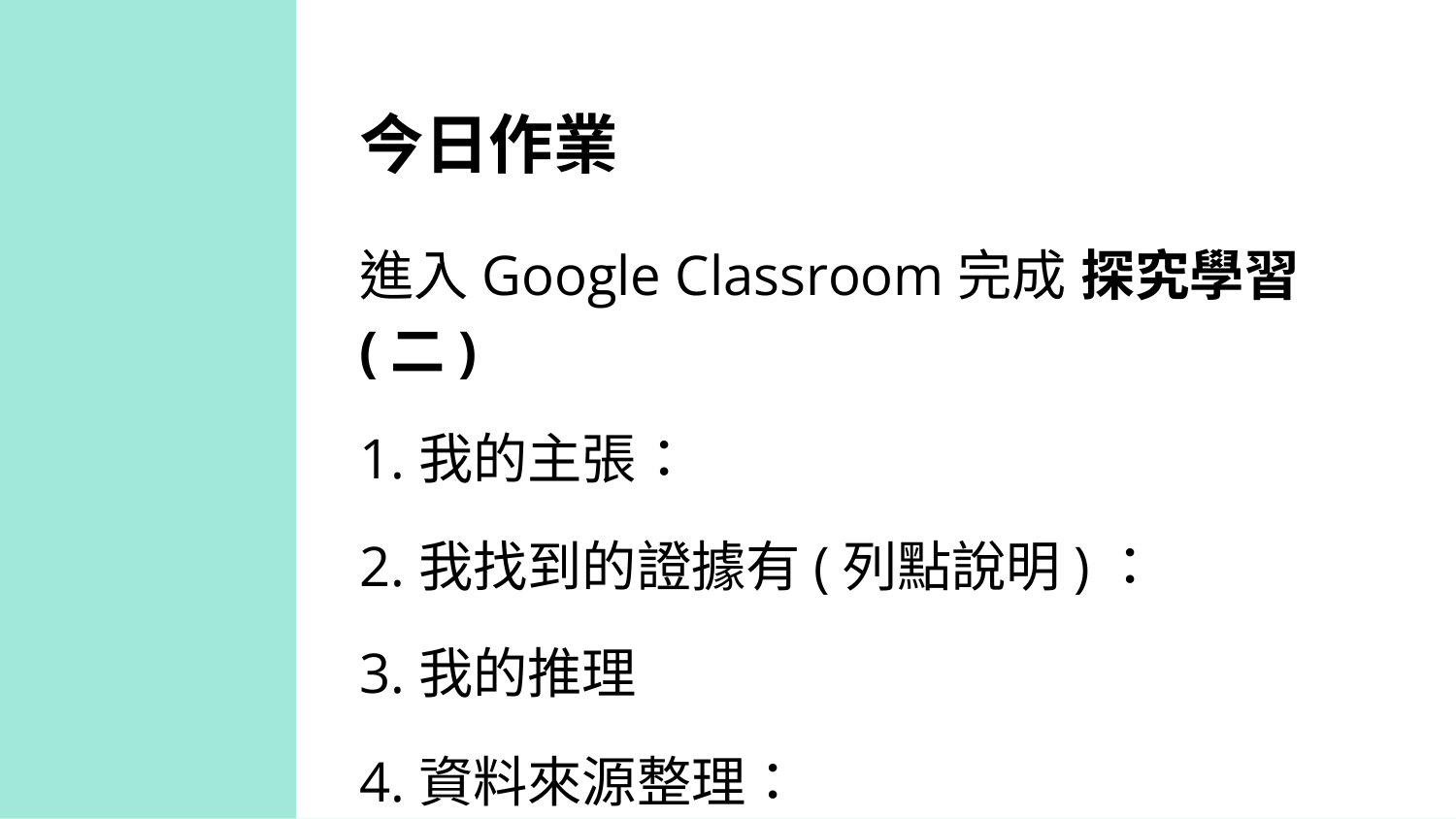

# 今日作業
進入Google Classroom完成 探究學習 (二)
1.我的主張：
2.我找到的證據有(列點說明)：
3.我的推理
4.資料來源整理：